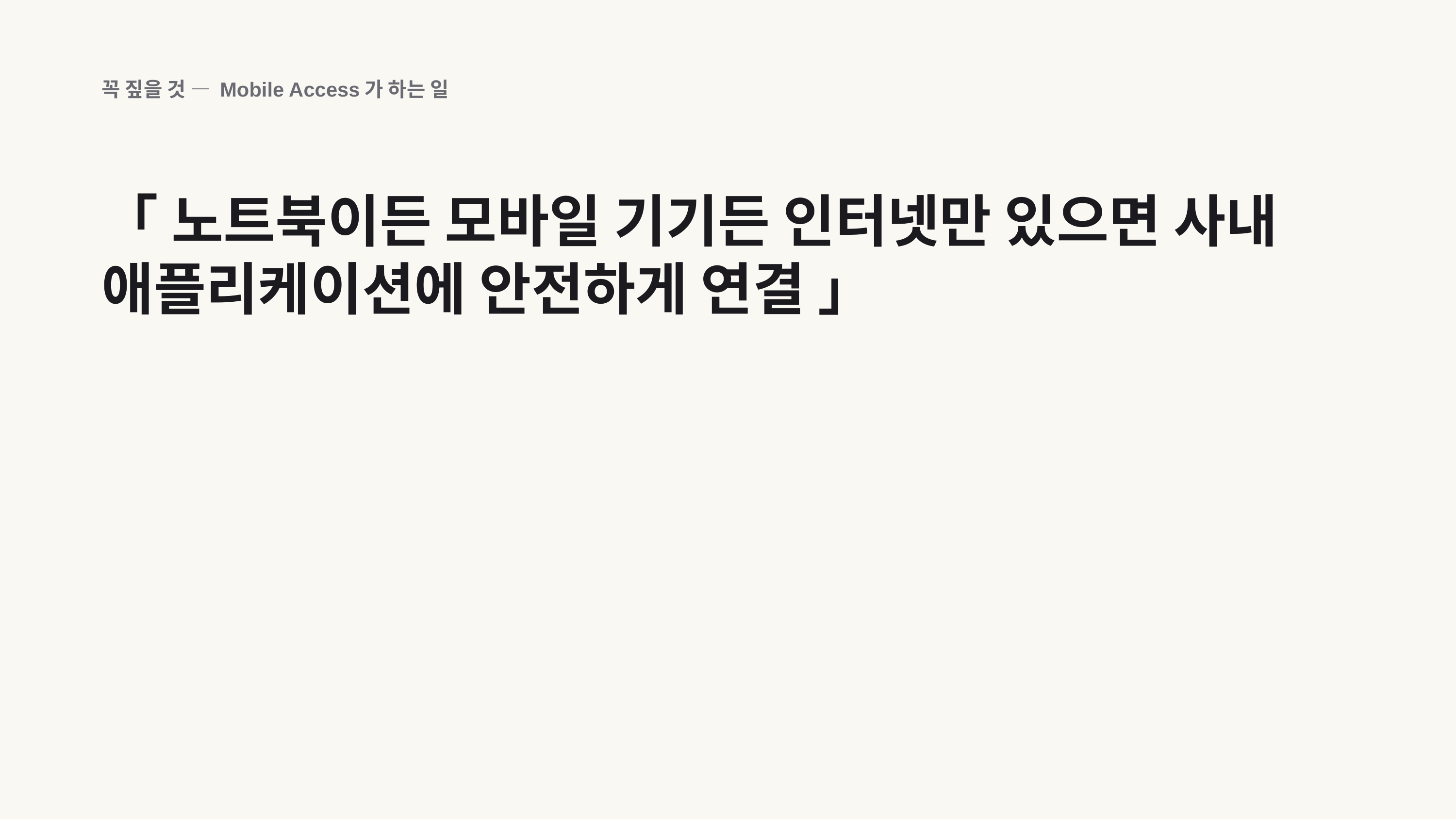

꼭 짚을 것 — Mobile Access가 하는 일
「 노트북이든 모바일 기기든 인터넷만 있으면 사내 애플리케이션에 안전하게 연결 」